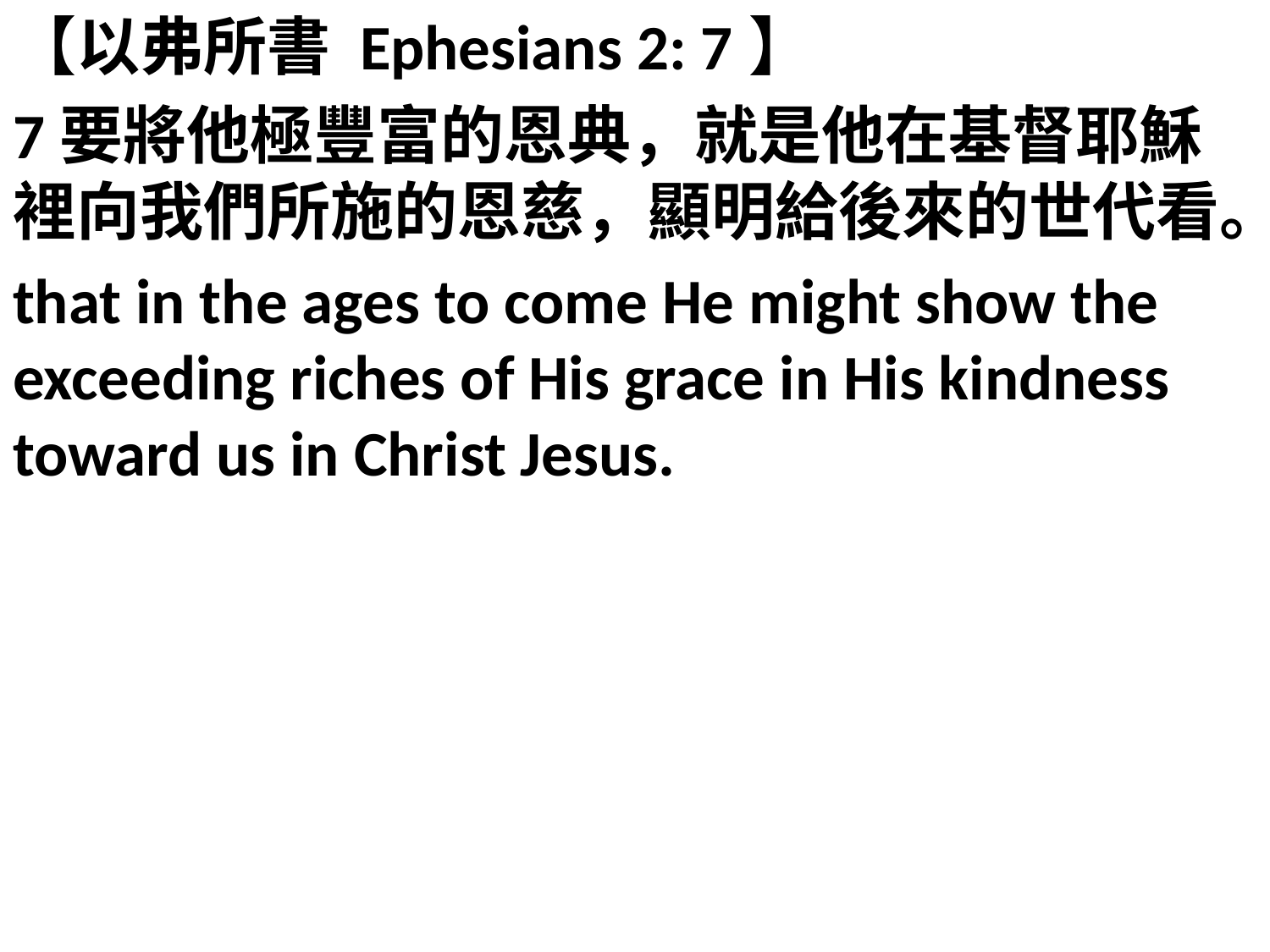

【以弗所書 Ephesians 2: 7】
7要將他極豐富的恩典，就是他在基督耶穌裡向我們所施的恩慈，顯明給後來的世代看。
that in the ages to come He might show the exceeding riches of His grace in His kindness toward us in Christ Jesus.